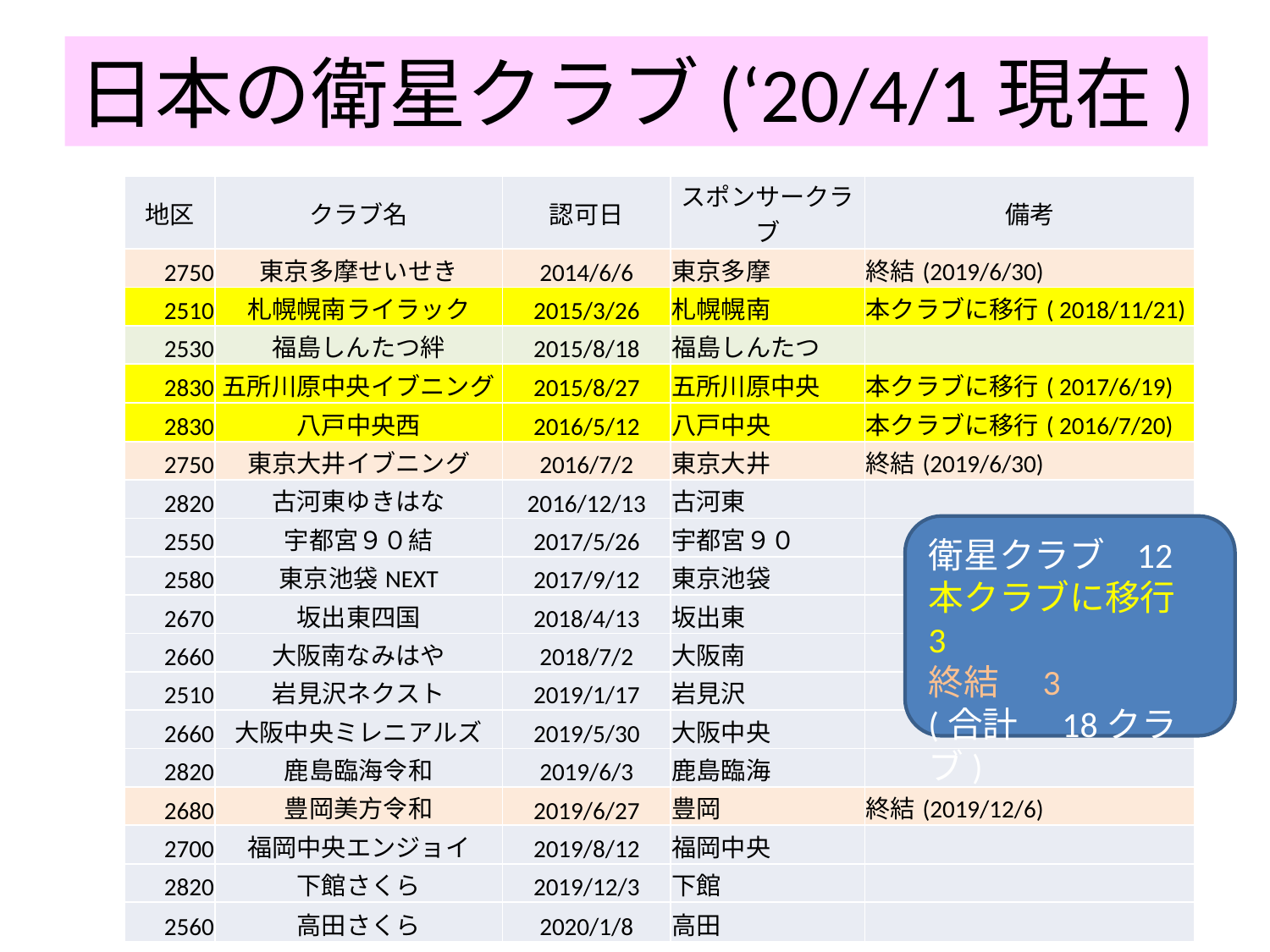

# 日本の衛星クラブ(‘20/4/1現在)
| 地区 | クラブ名 | 認可日 | スポンサークラブ | 備考 |
| --- | --- | --- | --- | --- |
| 2750 | 東京多摩せいせき | 2014/6/6 | 東京多摩 | 終結(2019/6/30) |
| 2510 | 札幌幌南ライラック | 2015/3/26 | 札幌幌南 | 本クラブに移行( 2018/11/21) |
| 2530 | 福島しんたつ絆 | 2015/8/18 | 福島しんたつ |  |
| 2830 | 五所川原中央イブニング | 2015/8/27 | 五所川原中央 | 本クラブに移行( 2017/6/19) |
| 2830 | 八戸中央西 | 2016/5/12 | 八戸中央 | 本クラブに移行( 2016/7/20) |
| 2750 | 東京大井イブニング | 2016/7/2 | 東京大井 | 終結(2019/6/30) |
| 2820 | 古河東ゆきはな | 2016/12/13 | 古河東 |  |
| 2550 | 宇都宮９０結 | 2017/5/26 | 宇都宮９０ |  |
| 2580 | 東京池袋NEXT | 2017/9/12 | 東京池袋 |  |
| 2670 | 坂出東四国 | 2018/4/13 | 坂出東 |  |
| 2660 | 大阪南なみはや | 2018/7/2 | 大阪南 |  |
| 2510 | 岩見沢ネクスト | 2019/1/17 | 岩見沢 |  |
| 2660 | 大阪中央ミレニアルズ | 2019/5/30 | 大阪中央 |  |
| 2820 | 鹿島臨海令和 | 2019/6/3 | 鹿島臨海 |  |
| 2680 | 豊岡美方令和 | 2019/6/27 | 豊岡 | 終結(2019/12/6) |
| 2700 | 福岡中央エンジョイ | 2019/8/12 | 福岡中央 |  |
| 2820 | 下館さくら | 2019/12/3 | 下館 |  |
| 2560 | 高田さくら | 2020/1/8 | 高田 |  |
衛星クラブ   12
本クラブに移行　3
終結　3
(合計　18クラブ)